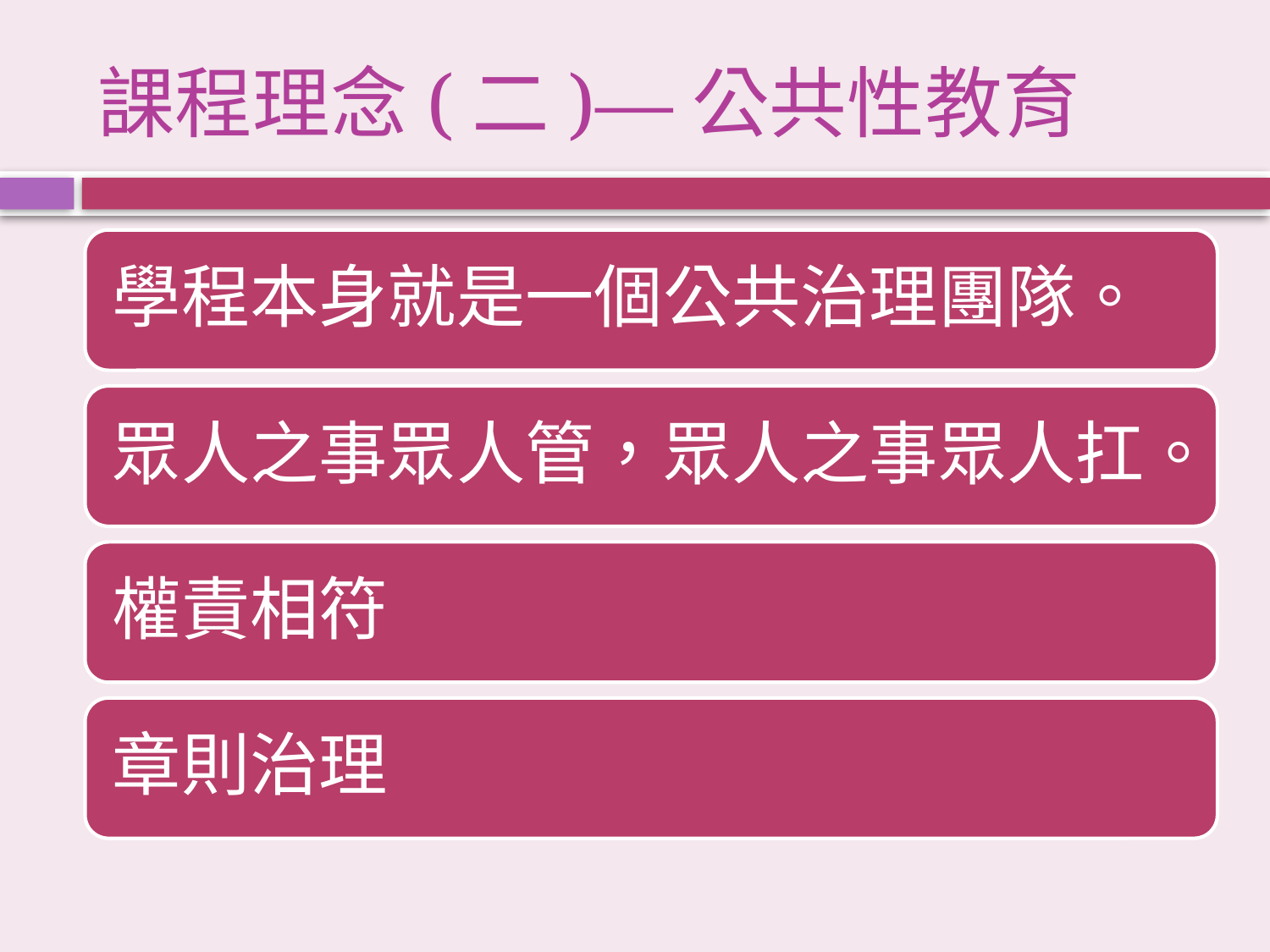

# 課程理念(二)—公共性教育
學程本身就是一個公共治理團隊。
眾人之事眾人管，眾人之事眾人扛。
權責相符
章則治理